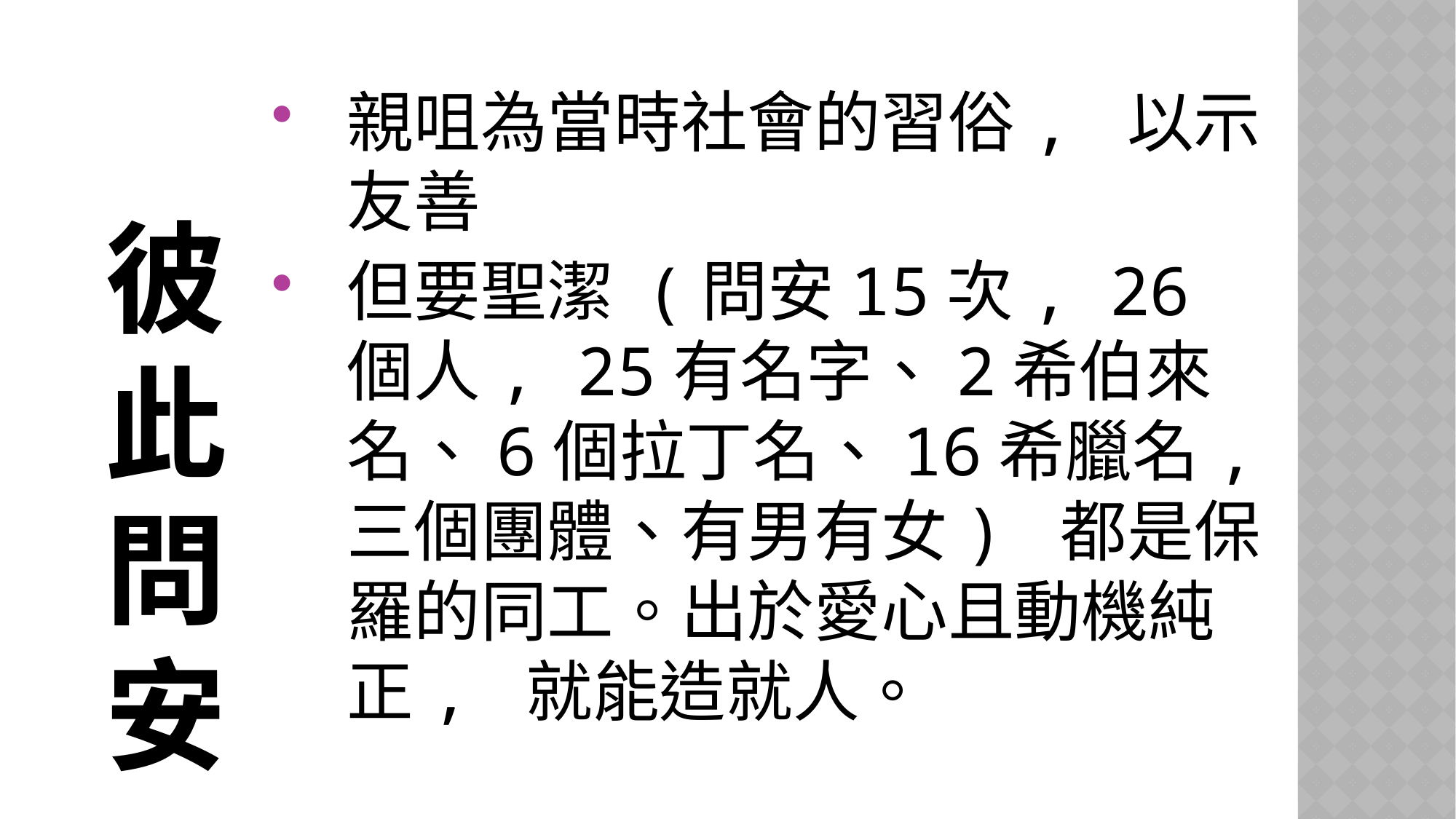

# 彼此問安
親咀為當時社會的習俗, 以示友善
但要聖潔 (問安15次, 26個人, 25有名字、2希伯來名、6個拉丁名、16希臘名, 三個團體、有男有女) 都是保羅的同工。出於愛心且動機純正, 就能造就人。